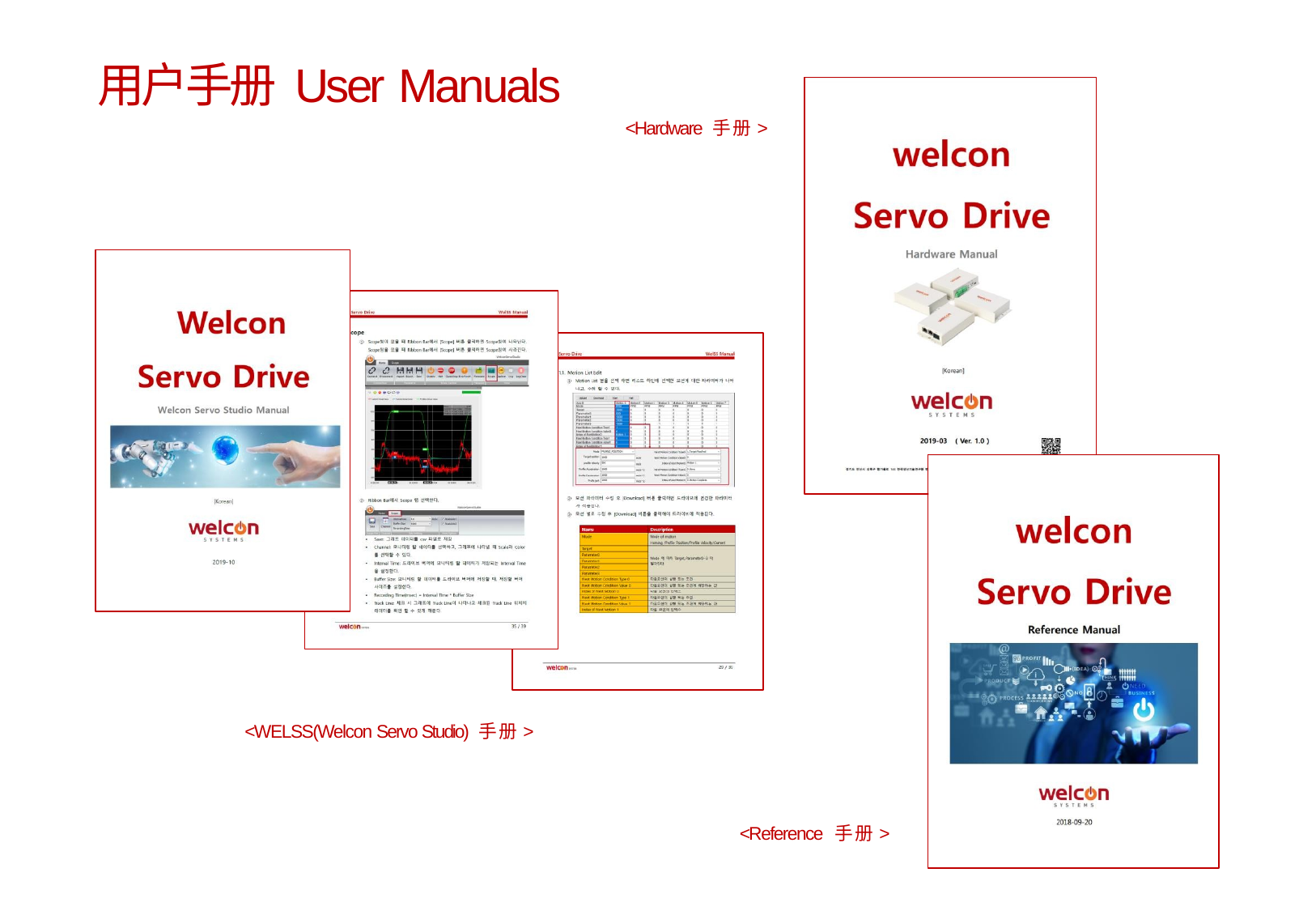

# 用户手册 User Manuals

<Hardware 手册>

<WELSS(Welcon Servo Studio) 手册>
<Reference 手册>